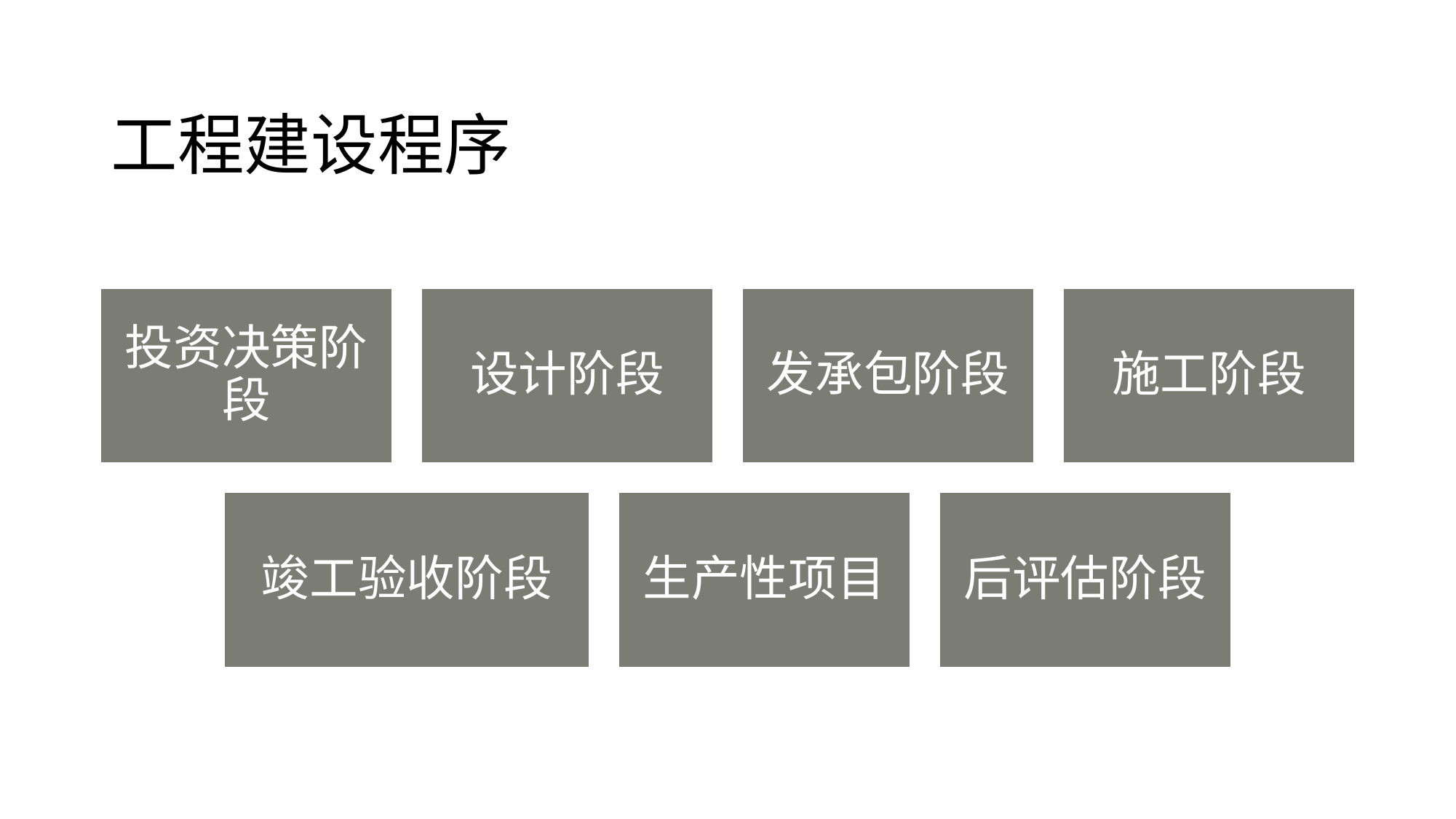

# 工程建设程序
投资决策阶段
设计阶段
发承包阶段
施工阶段
竣工验收阶段
生产性项目
后评估阶段